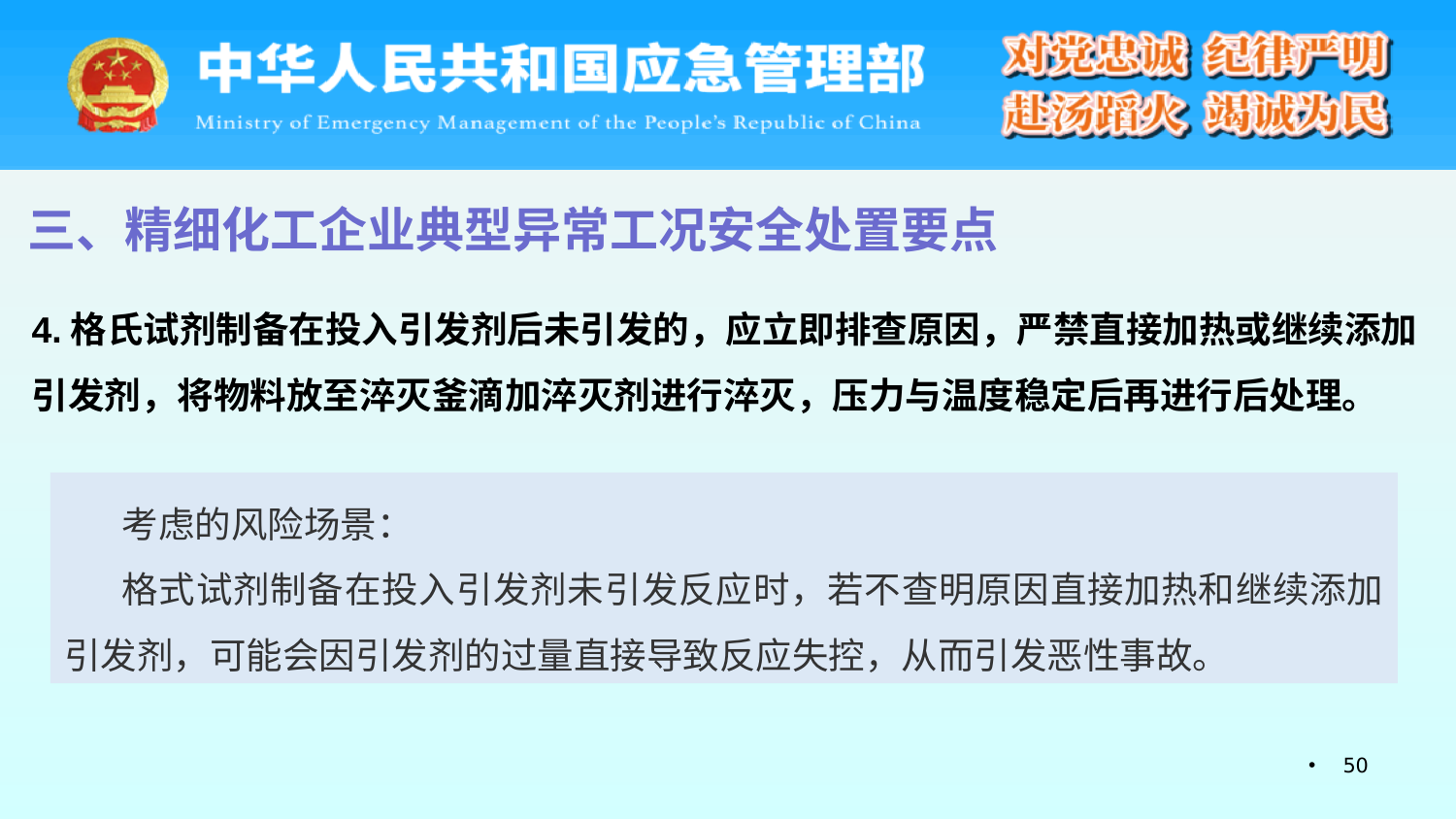

三、精细化工企业典型异常工况安全处置要点
4.格氏试剂制备在投入引发剂后未引发的，应立即排查原因，严禁直接加热或继续添加引发剂，将物料放至淬灭釜滴加淬灭剂进行淬灭，压力与温度稳定后再进行后处理。
考虑的风险场景：
格式试剂制备在投入引发剂未引发反应时，若不查明原因直接加热和继续添加引发剂，可能会因引发剂的过量直接导致反应失控，从而引发恶性事故。
50